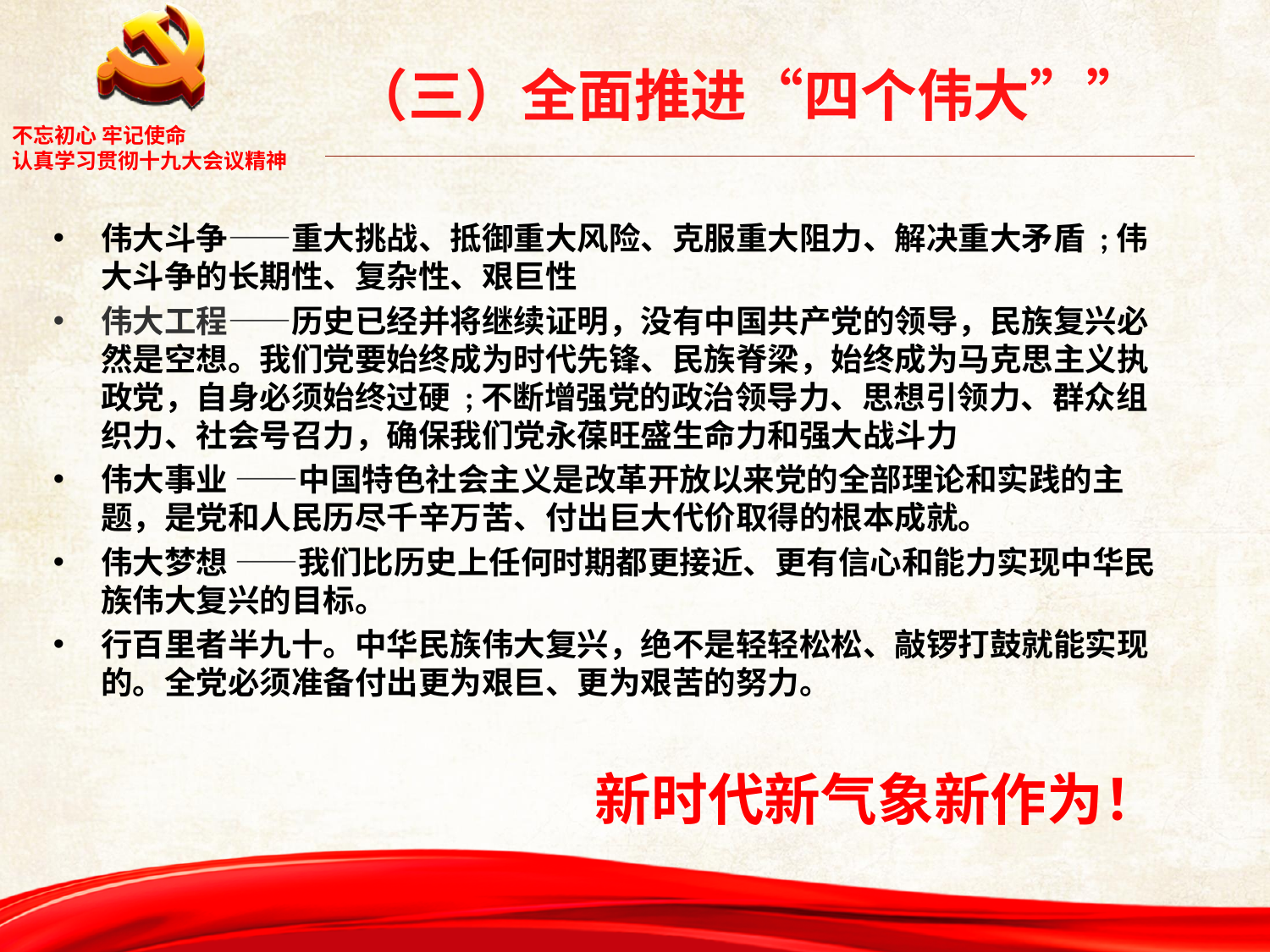

# （三）全面推进“四个伟大””
伟大斗争——重大挑战、抵御重大风险、克服重大阻力、解决重大矛盾 ;伟大斗争的长期性、复杂性、艰巨性
伟大工程——历史已经并将继续证明，没有中国共产党的领导，民族复兴必然是空想。我们党要始终成为时代先锋、民族脊梁，始终成为马克思主义执政党，自身必须始终过硬 ;不断增强党的政治领导力、思想引领力、群众组织力、社会号召力，确保我们党永葆旺盛生命力和强大战斗力
伟大事业 ——中国特色社会主义是改革开放以来党的全部理论和实践的主题，是党和人民历尽千辛万苦、付出巨大代价取得的根本成就。
伟大梦想 ——我们比历史上任何时期都更接近、更有信心和能力实现中华民族伟大复兴的目标。
行百里者半九十。中华民族伟大复兴，绝不是轻轻松松、敲锣打鼓就能实现的。全党必须准备付出更为艰巨、更为艰苦的努力。

新时代新气象新作为！
47